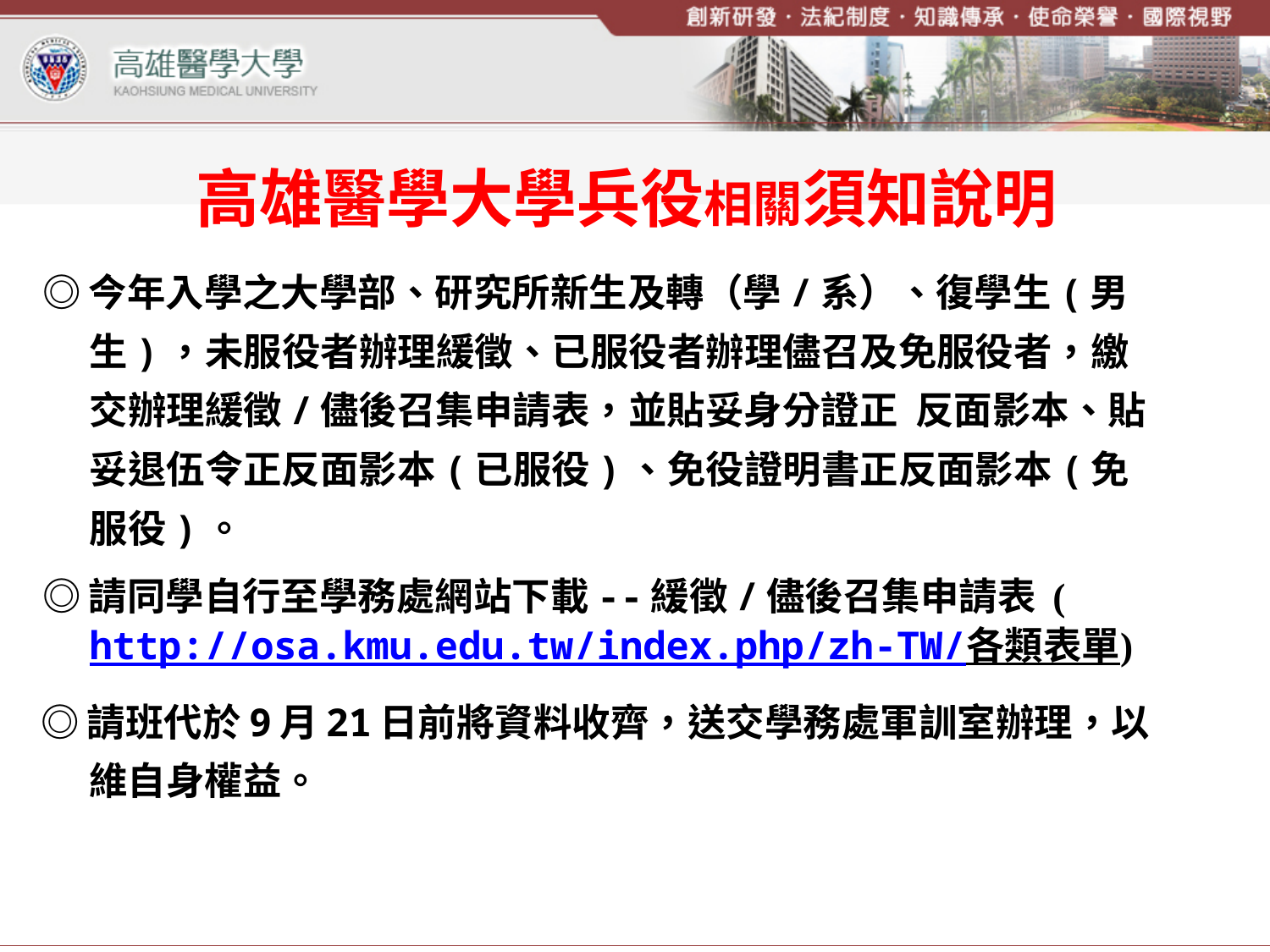

高雄醫學大學兵役相關須知說明
◎今年入學之大學部、研究所新生及轉（學/系）、復學生(男生)，未服役者辦理緩徵、已服役者辦理儘召及免服役者，繳交辦理緩徵/儘後召集申請表，並貼妥身分證正  反面影本、貼妥退伍令正反面影本(已服役)、免役證明書正反面影本(免服役)。
◎請同學自行至學務處網站下載--緩徵/儘後召集申請表 (http://osa.kmu.edu.tw/index.php/zh-TW/各類表單)
◎請班代於9月21日前將資料收齊，送交學務處軍訓室辦理，以維自身權益。